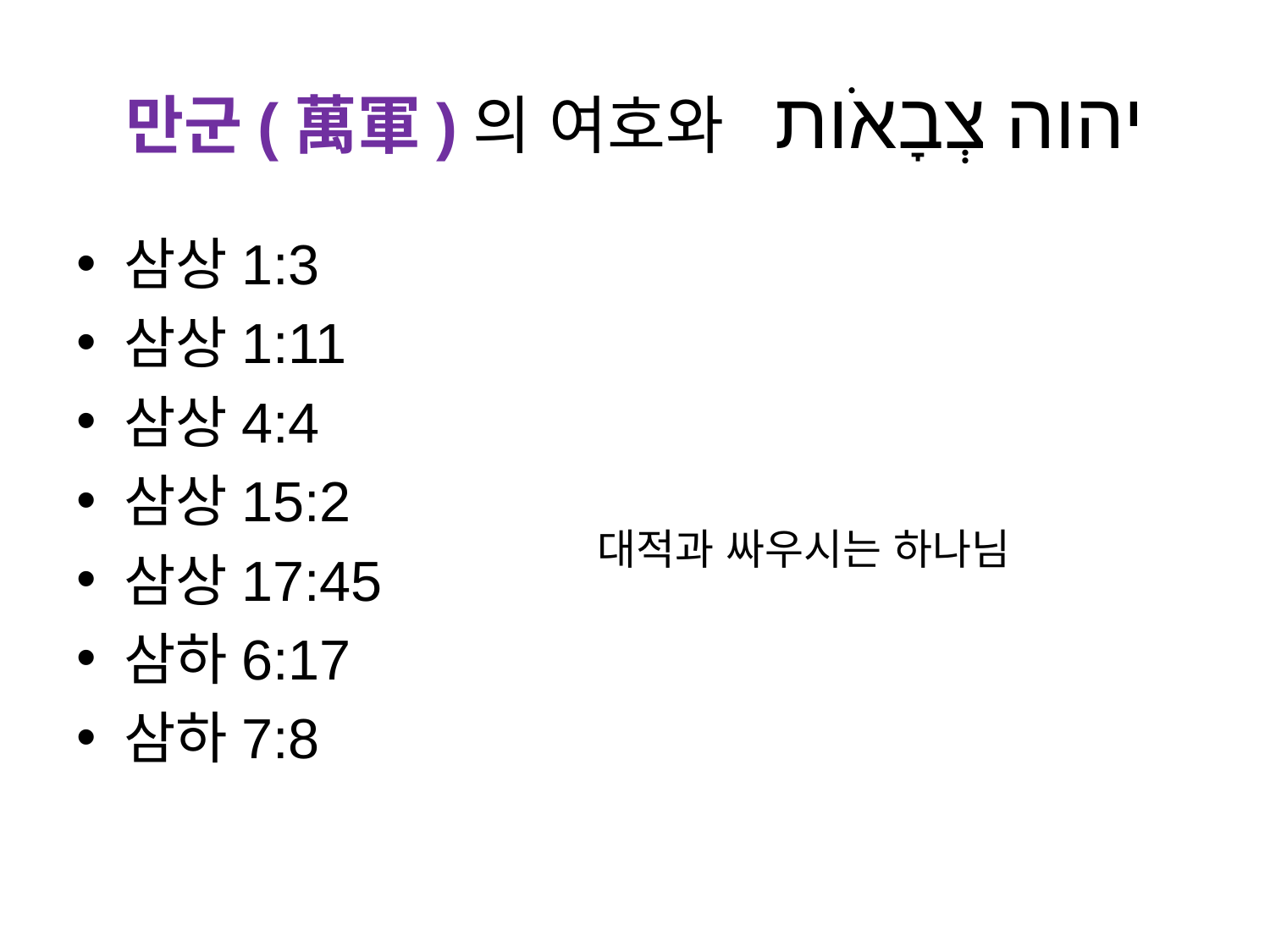

# 만군(萬軍)의 여호와  יהוה צְבָאֹות
삼상1:3
삼상1:11
삼상4:4
삼상15:2
삼상17:45
삼하6:17
삼하7:8
대적과 싸우시는 하나님